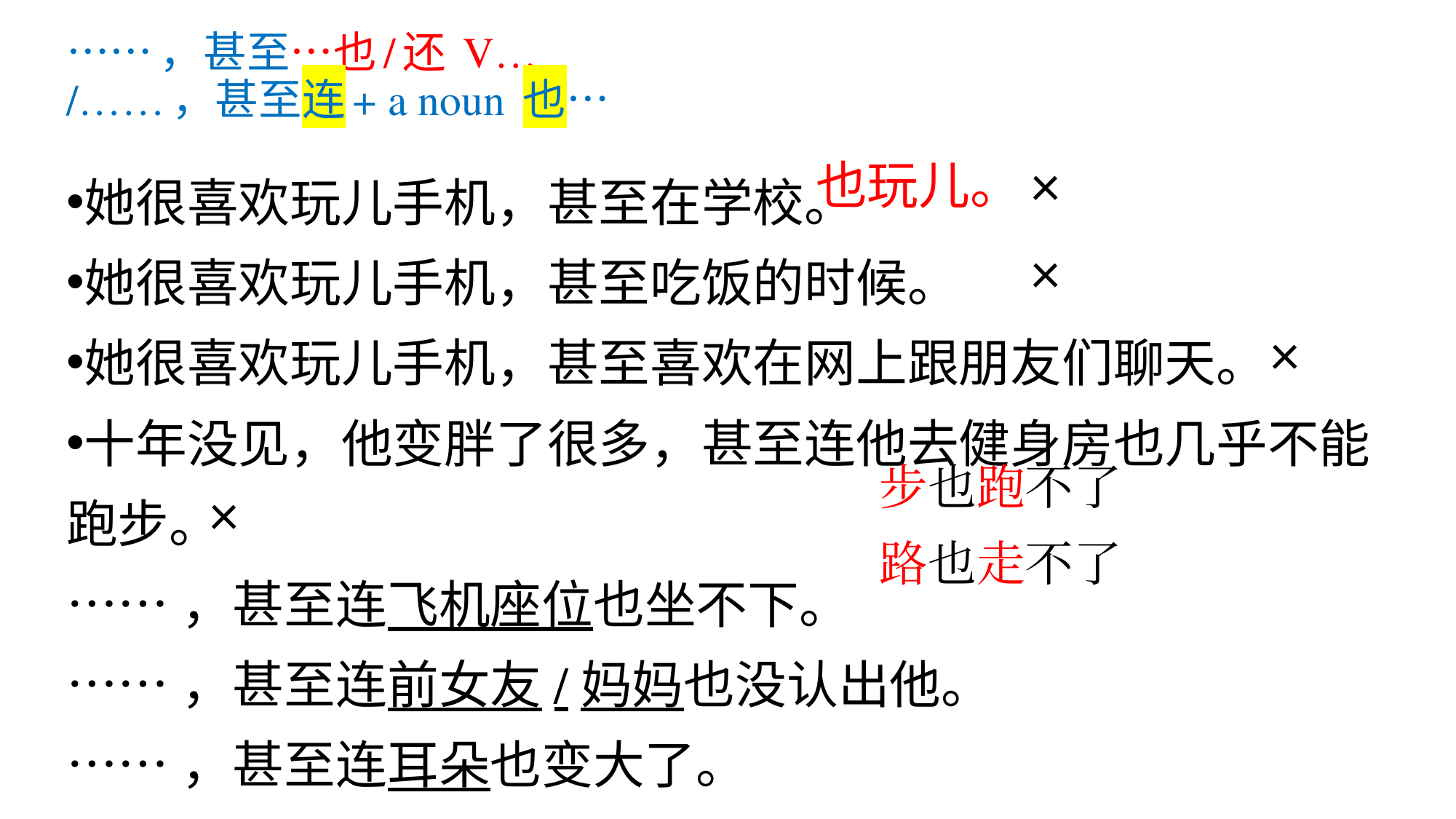

# ……，甚至…也/还 V… /……，甚至连+ a noun 也…
×
她很喜欢玩儿手机，甚至在学校。
她很喜欢玩儿手机，甚至吃饭的时候。
她很喜欢玩儿手机，甚至喜欢在网上跟朋友们聊天。
十年没见，他变胖了很多，甚至连他去健身房也几乎不能跑步。
……，甚至连飞机座位也坐不下。
……，甚至连前女友/妈妈也没认出他。
……，甚至连耳朵也变大了。
也玩儿。
×
×
步也跑不了
×
路也走不了